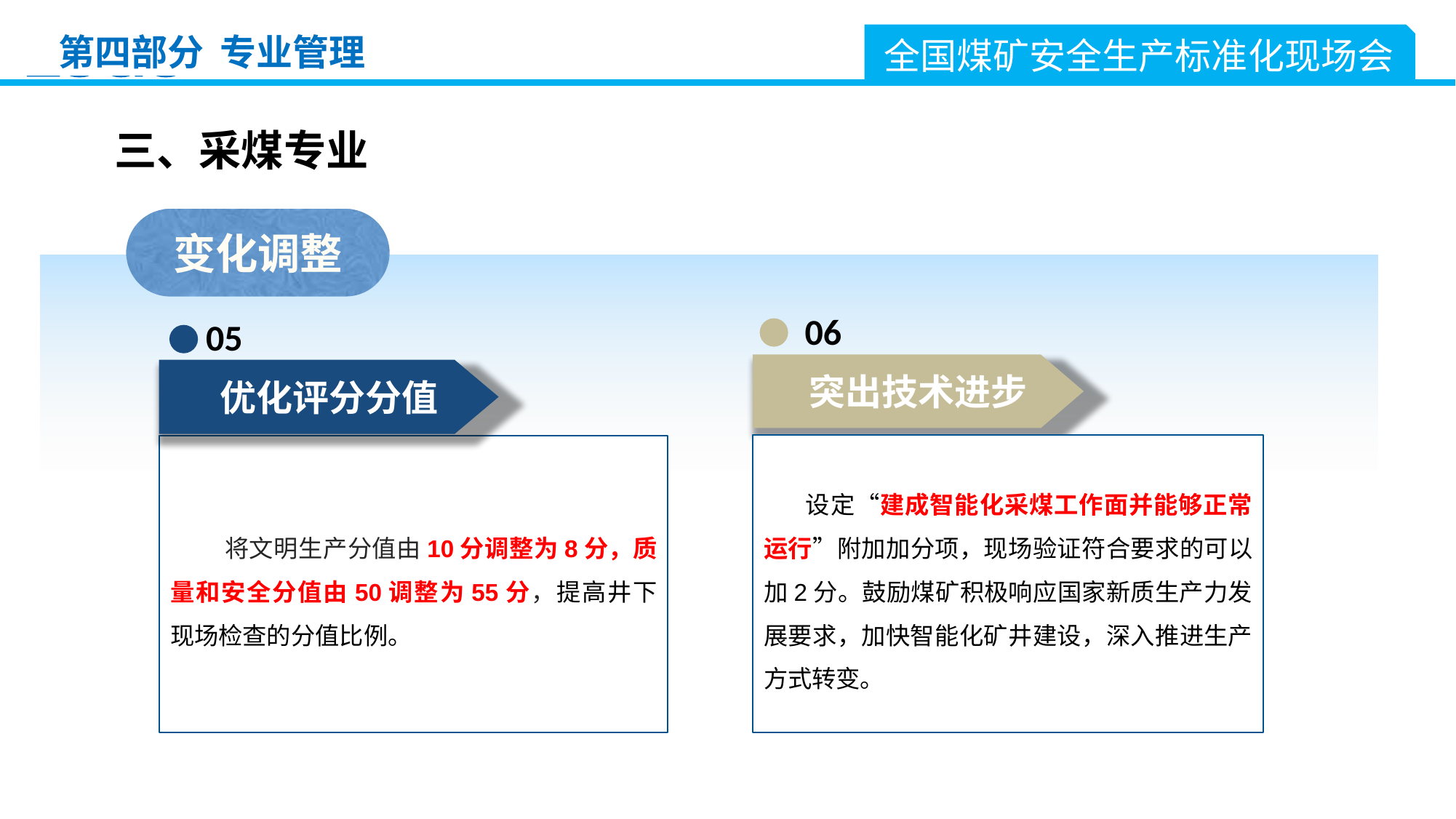

全国煤矿安全生产标准化现场会
第四部分  专业管理
三、采煤专业
变化调整

06
05

突出技术进步
优化评分分值
设定“建成智能化采煤工作面并能够正常运行”附加加分项，现场验证符合要求的可以加2分。鼓励煤矿积极响应国家新质生产力发展要求，加快智能化矿井建设，深入推进生产方式转变。
将文明生产分值由10分调整为8分，质量和安全分值由50调整为55分，提高井下现场检查的分值比例。